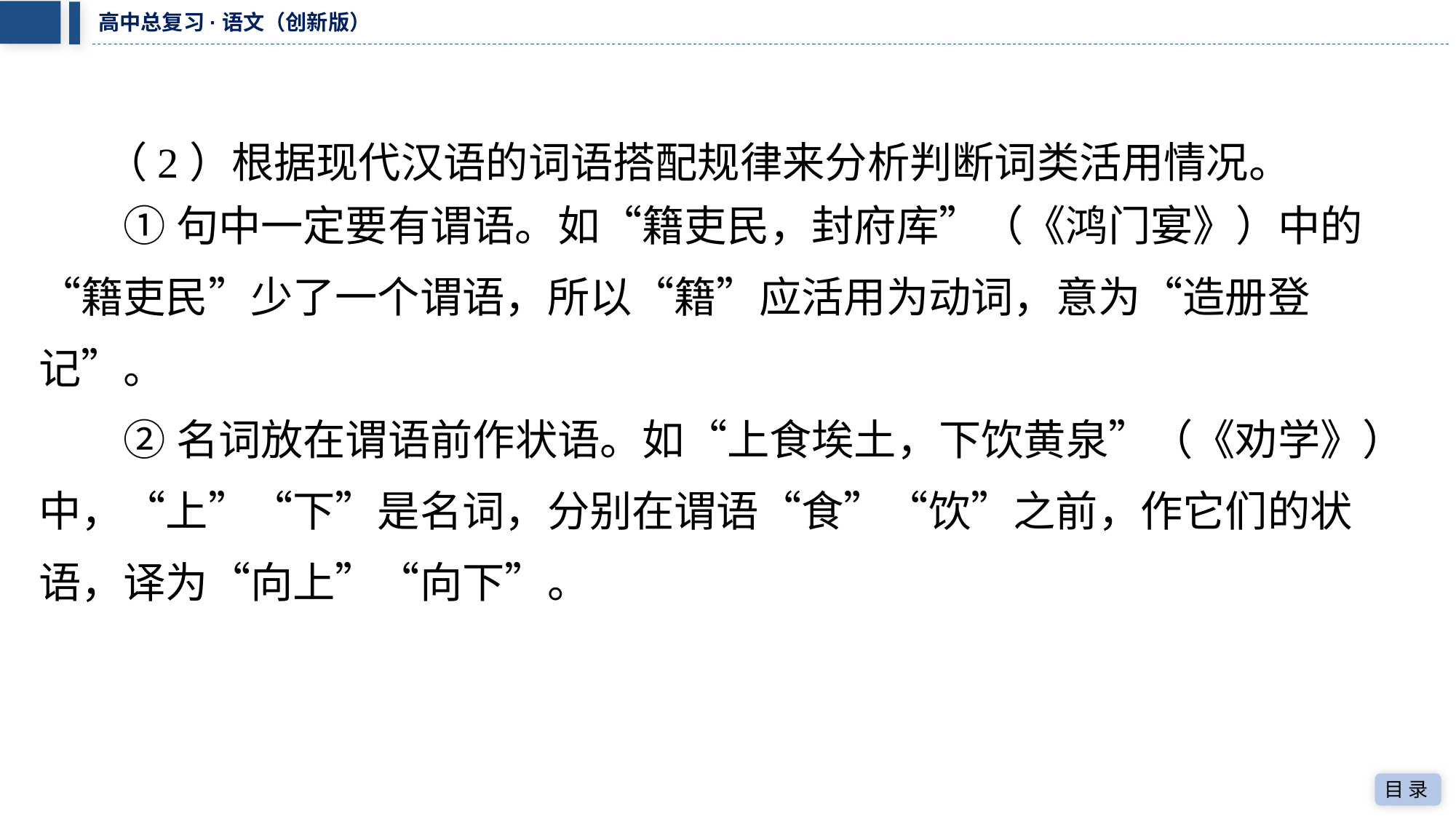

（2）根据现代汉语的词语搭配规律来分析判断词类活用情况。
①句中一定要有谓语。如“籍吏民，封府库”（《鸿门宴》）中的
“籍吏民”少了一个谓语，所以“籍”应活用为动词，意为“造册登
记”。
②名词放在谓语前作状语。如“上食埃土，下饮黄泉”（《劝学》）
中，“上”“下”是名词，分别在谓语“食”“饮”之前，作它们的状
语，译为“向上”“向下”。